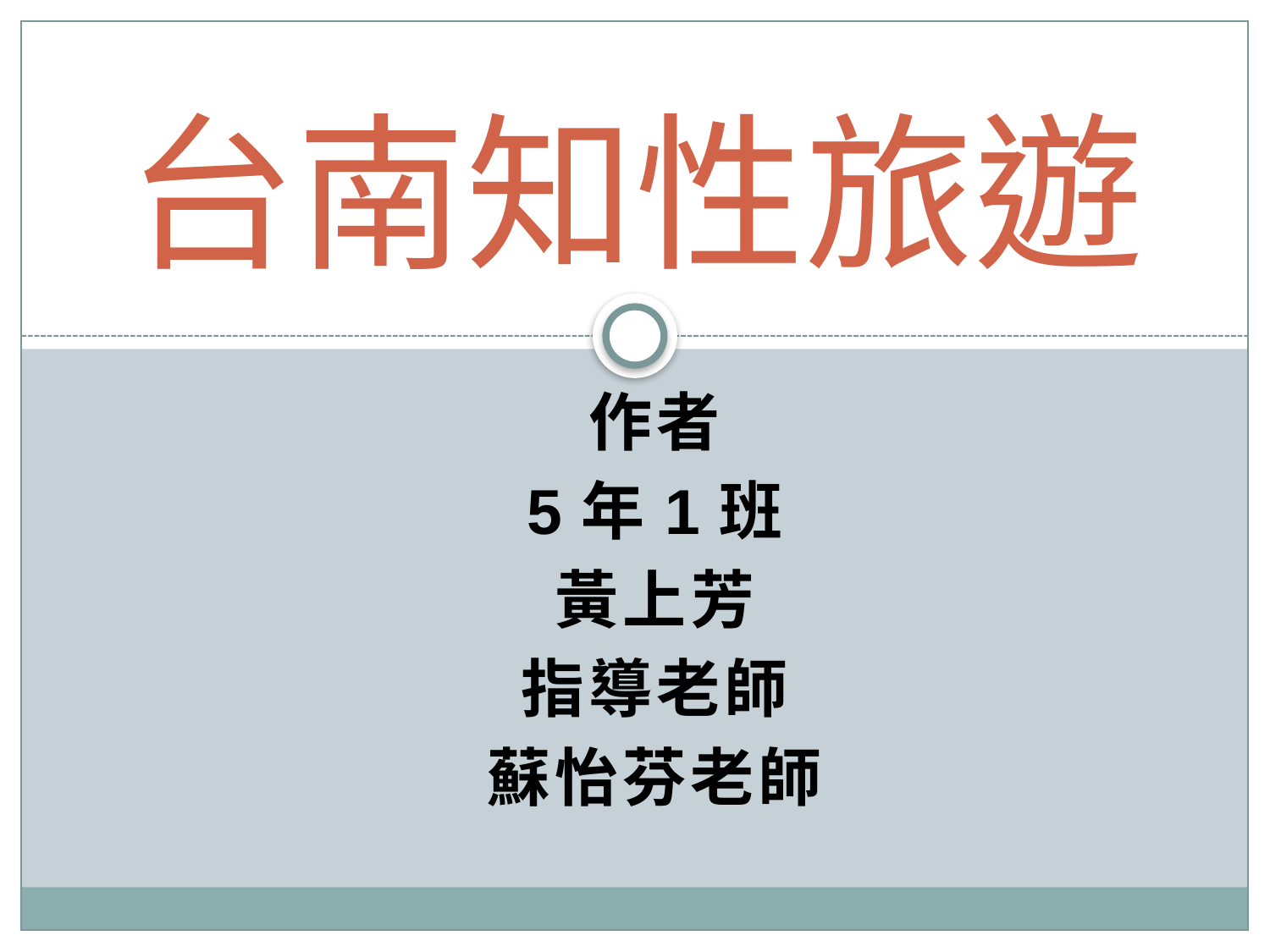

# 台南知性旅遊
作者
5年1班
黃上芳
指導老師
蘇怡芬老師